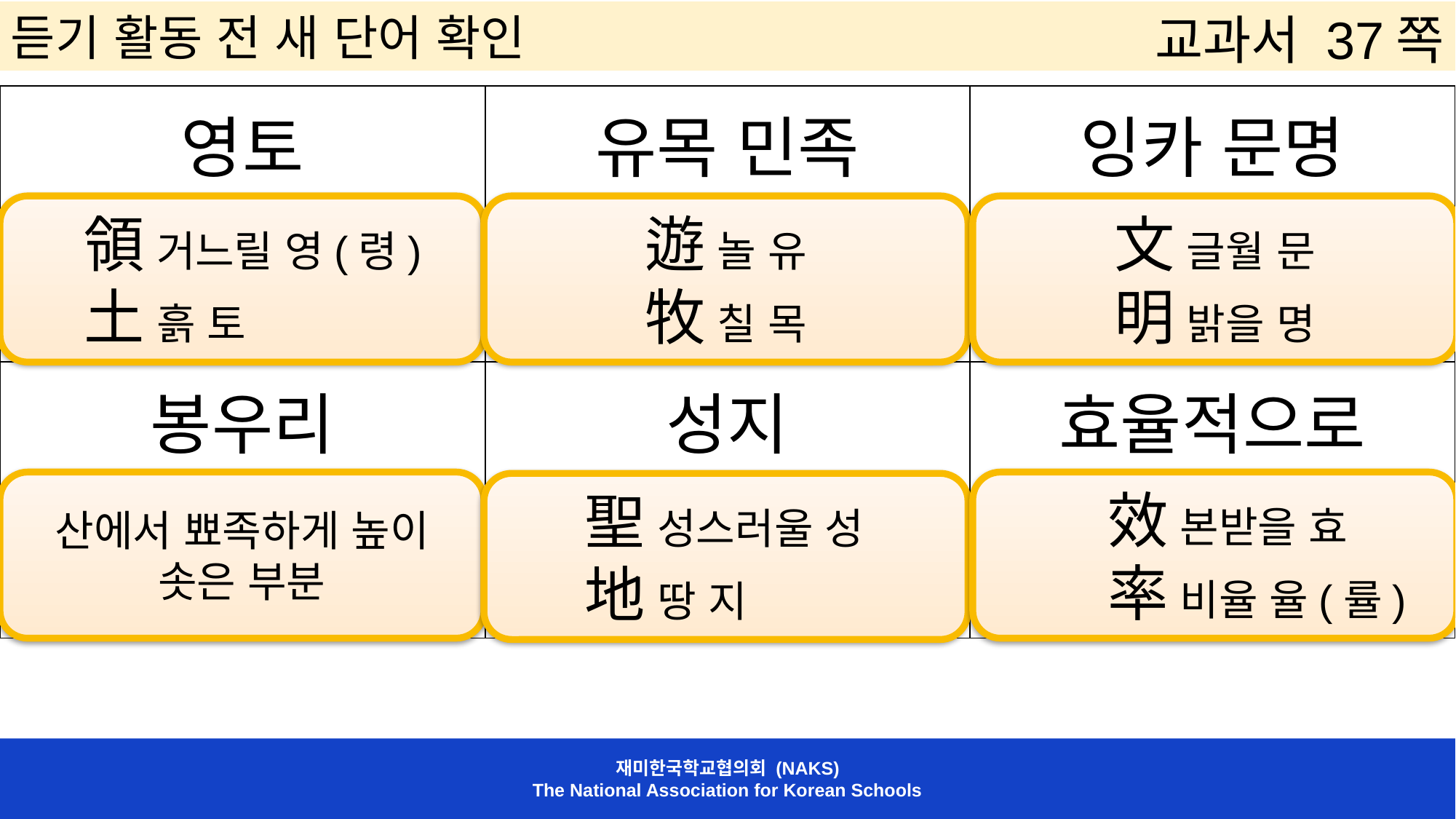

듣기 활동 전 새 단어 확인
교과서 37쪽
| 영토 | 유목 민족 | 잉카 문명 |
| --- | --- | --- |
| 봉우리 | 성지 | 효율적으로 |
   領 거느릴 영(령)
   土 흙 토
遊 놀 유
牧 칠 목
文 글월 문
明 밝을 명
산에서 뾰족하게 높이 솟은 부분
      效 본받을 효
      率 비율 율(률)
    聖 성스러울 성
    地 땅 지
재미한국학교협의회 (NAKS)
The National Association for Korean Schools